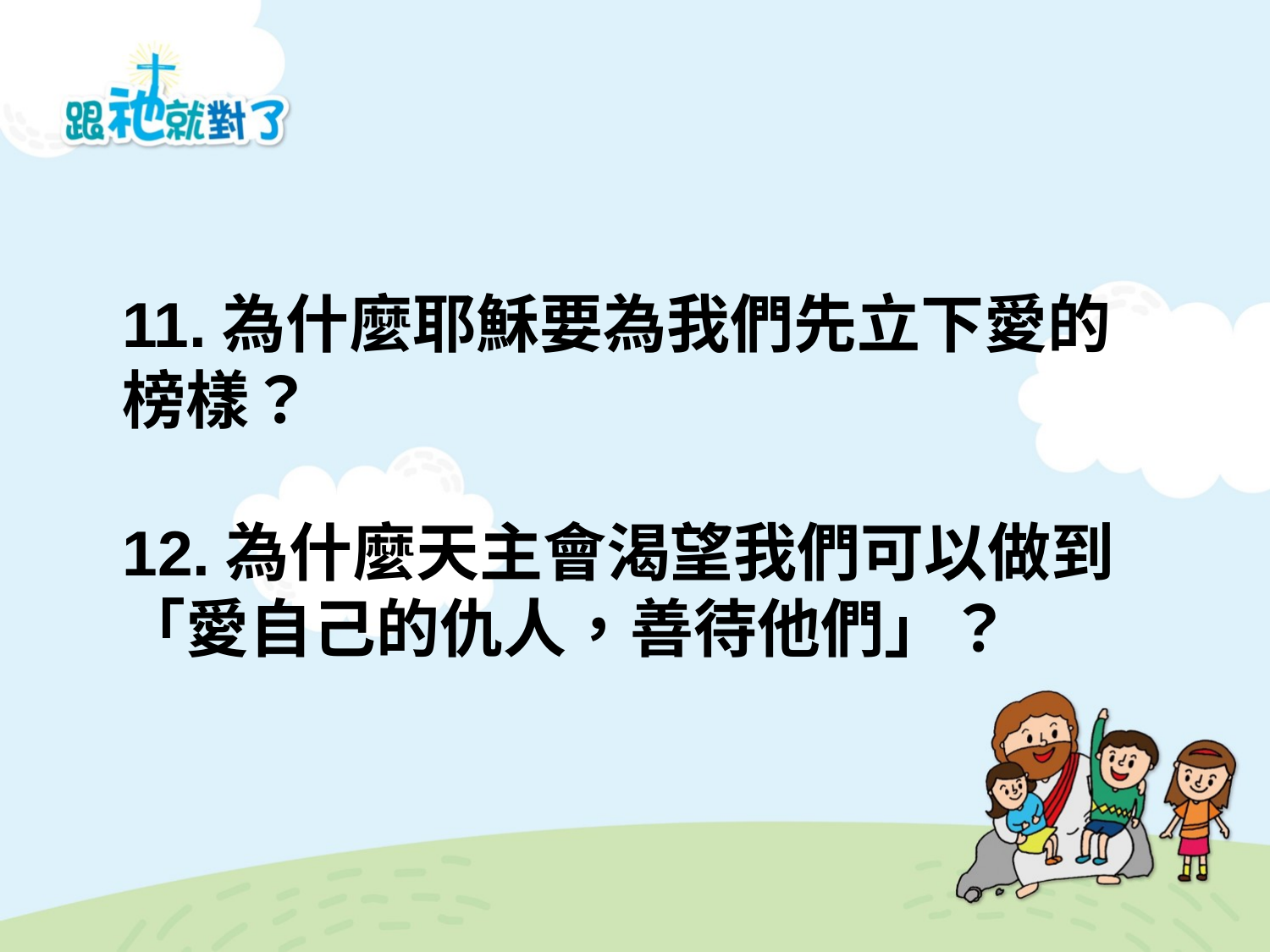

11.為什麼耶穌要為我們先立下愛的榜樣？

12.為什麼天主會渴望我們可以做到「愛自己的仇人，善待他們」？